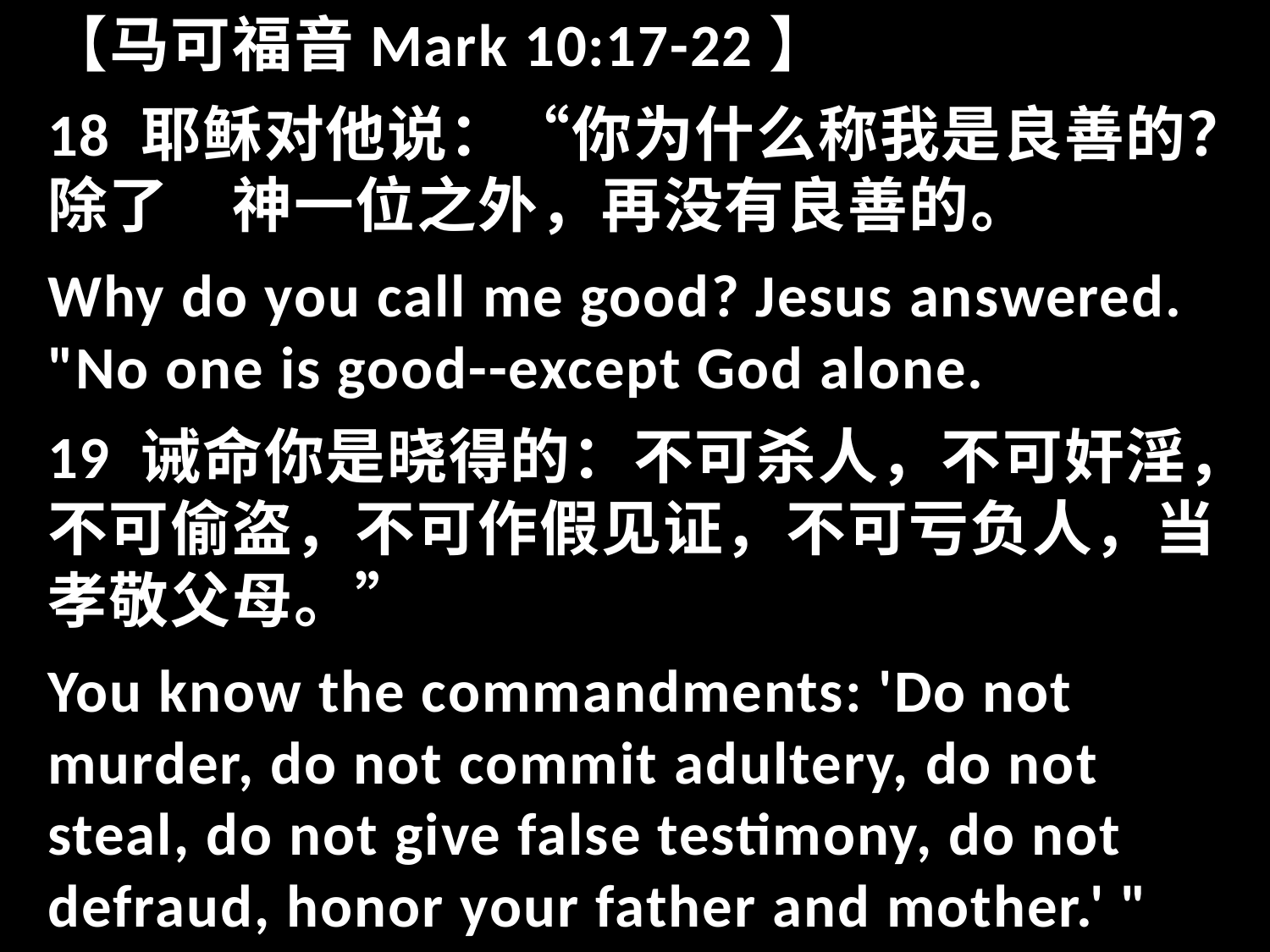

【马可福音Mark 10:17-22】
18 耶稣对他说：“你为什么称我是良善的？除了　神一位之外，再没有良善的。
Why do you call me good? Jesus answered. "No one is good--except God alone.
19 诫命你是晓得的：不可杀人，不可奸淫，不可偷盗，不可作假见证，不可亏负人，当孝敬父母。”
You know the commandments: 'Do not murder, do not commit adultery, do not steal, do not give false testimony, do not defraud, honor your father and mother.' "